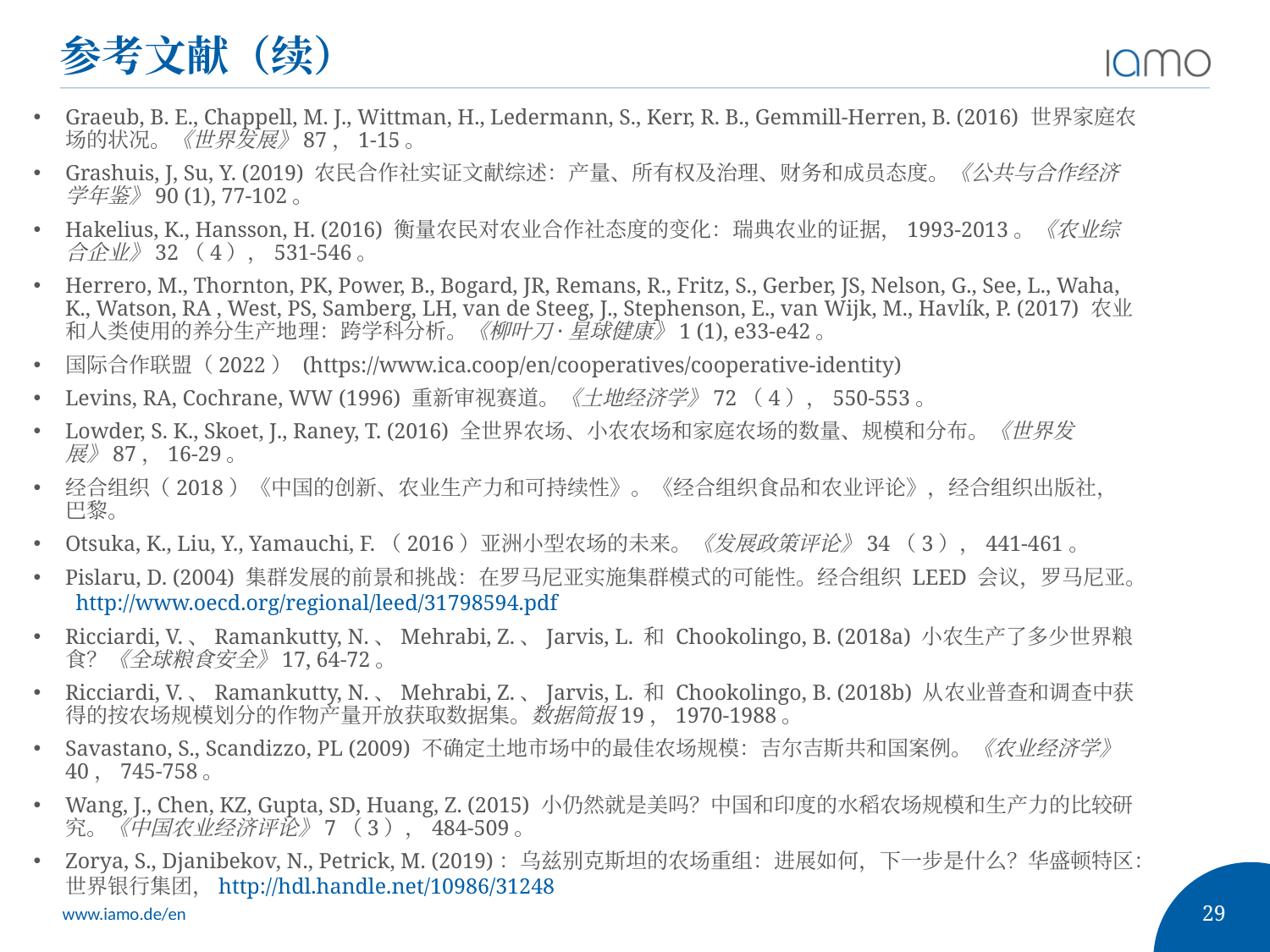

# 参考文献（续）
Graeub, B. E., Chappell, M. J., Wittman, H., Ledermann, S., Kerr, R. B., Gemmill-Herren, B. (2016) 世界家庭农场的状况。《世界发展》87，1-15。
Grashuis, J, Su, Y. (2019) 农民合作社实证文献综述：产量、所有权及治理、财务和成员态度。《公共与合作经济学年鉴》90 (1), 77-102。
Hakelius, K., Hansson, H. (2016) 衡量农民对农业合作社态度的变化：瑞典农业的证据，1993-2013。《农业综合企业》32（4），531-546。
Herrero, M., Thornton, PK, Power, B., Bogard, JR, Remans, R., Fritz, S., Gerber, JS, Nelson, G., See, L., Waha, K., Watson, RA , West, PS, Samberg, LH, van de Steeg, J., Stephenson, E., van Wijk, M., Havlík, P. (2017) 农业和人类使用的养分生产地理：跨学科分析。《柳叶刀·星球健康》1 (1), e33-e42。
国际合作联盟（2022） (https://www.ica.coop/en/cooperatives/cooperative-identity)
Levins, RA, Cochrane, WW (1996) 重新审视赛道。《土地经济学》72（4），550-553。
Lowder, S. K., Skoet, J., Raney, T. (2016) 全世界农场、小农农场和家庭农场的数量、规模和分布。《世界发展》87，16-29。
经合组织（2018）《中国的创新、农业生产力和可持续性》。《经合组织食品和农业评论》，经合组织出版社，巴黎。
Otsuka, K., Liu, Y., Yamauchi, F.（2016）亚洲小型农场的未来。《发展政策评论》34（3），441-461。
Pislaru, D. (2004) 集群发展的前景和挑战：在罗马尼亚实施集群模式的可能性。经合组织 LEED 会议，罗马尼亚。 http://www.oecd.org/regional/leed/31798594.pdf
Ricciardi, V.、Ramankutty, N.、Mehrabi, Z.、Jarvis, L. 和 Chookolingo, B. (2018a) 小农生产了多少世界粮食？《全球粮食安全》17, 64-72。
Ricciardi, V.、Ramankutty, N.、Mehrabi, Z.、Jarvis, L. 和 Chookolingo, B. (2018b) 从农业普查和调查中获得的按农场规模划分的作物产量开放获取数据集。数据简报19，1970-1988。
Savastano, S., Scandizzo, PL (2009) 不确定土地市场中的最佳农场规模：吉尔吉斯共和国案例。《农业经济学》40，745-758。
Wang, J., Chen, KZ, Gupta, SD, Huang, Z. (2015) 小仍然就是美吗？中国和印度的水稻农场规模和生产力的比较研究。《中国农业经济评论》7（3），484-509。
Zorya, S., Djanibekov, N., Petrick, M. (2019)：乌兹别克斯坦的农场重组：进展如何，下一步是什么？华盛顿特区：世界银行集团，http://hdl.handle.net/10986/31248
29